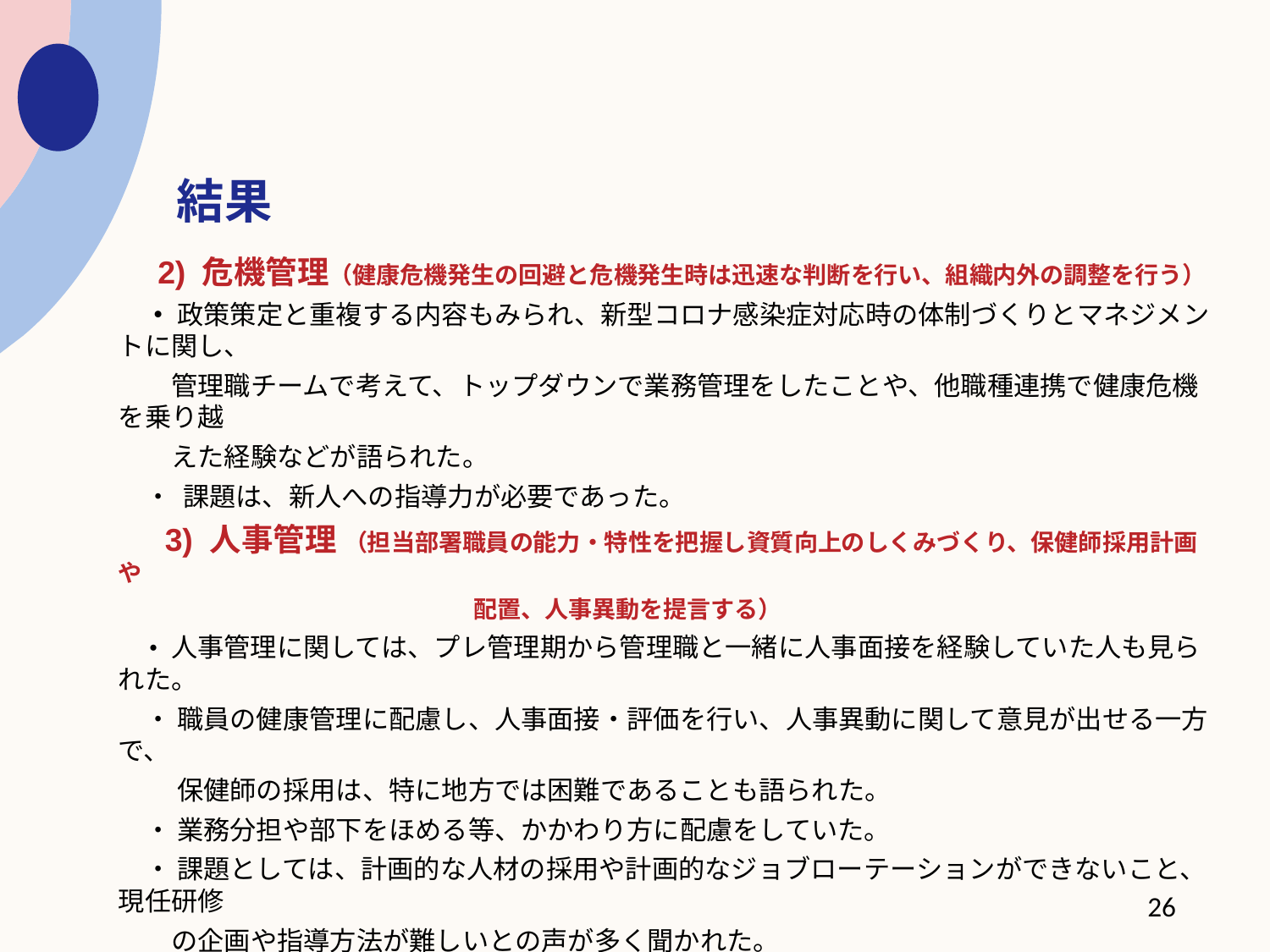

結果
　2) 危機管理（健康危機発生の回避と危機発生時は迅速な判断を行い、組織内外の調整を行う）
　・ 政策策定と重複する内容もみられ、新型コロナ感染症対応時の体制づくりとマネジメントに関し、
　　管理職チームで考えて、トップダウンで業務管理をしたことや、他職種連携で健康危機を乗り越
　　えた経験などが語られた。
　・  課題は、新人への指導力が必要であった。
　 3) 人事管理 （担当部署職員の能力・特性を把握し資質向上のしくみづくり、保健師採用計画や
　　　　　　　　　　　　　　　配置、人事異動を提言する）
　・ 人事管理に関しては、プレ管理期から管理職と一緒に人事面接を経験していた人も見られた。
　・ 職員の健康管理に配慮し、人事面接・評価を行い、人事異動に関して意見が出せる一方で、
　　 保健師の採用は、特に地方では困難であることも語られた。
　・ 業務分担や部下をほめる等、かかわり方に配慮をしていた。
　・ 課題としては、計画的な人材の採用や計画的なジョブローテーションができないこと、現任研修
　　の企画や指導方法が難しいとの声が多く聞かれた。

26